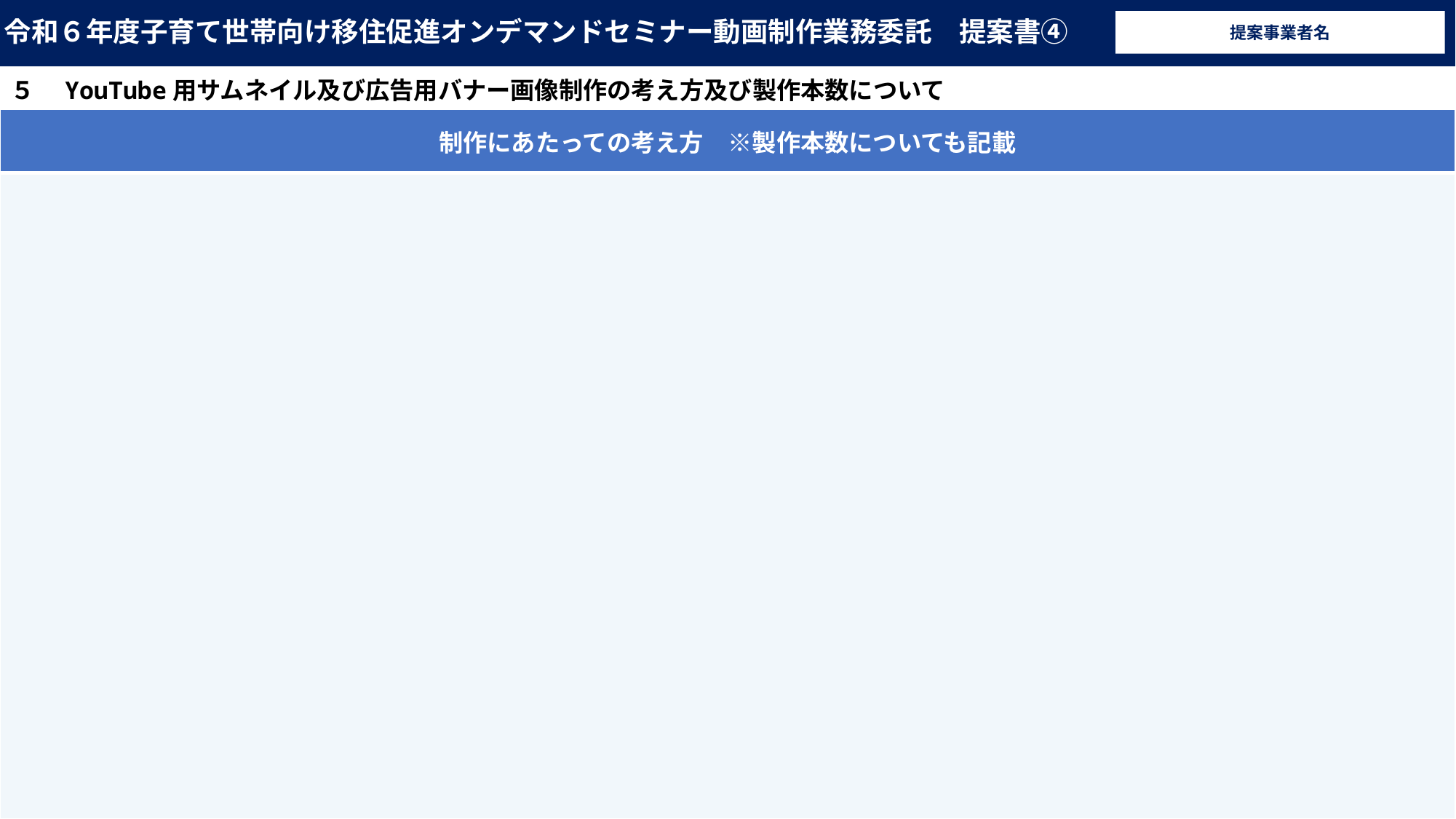

# 令和６年度子育て世帯向け移住促進オンデマンドセミナー動画制作業務委託　提案書④
提案事業者名
５　YouTube用サムネイル及び広告用バナー画像制作の考え方及び製作本数について
| 制作にあたっての考え方　※製作本数についても記載 |
| --- |
|  |